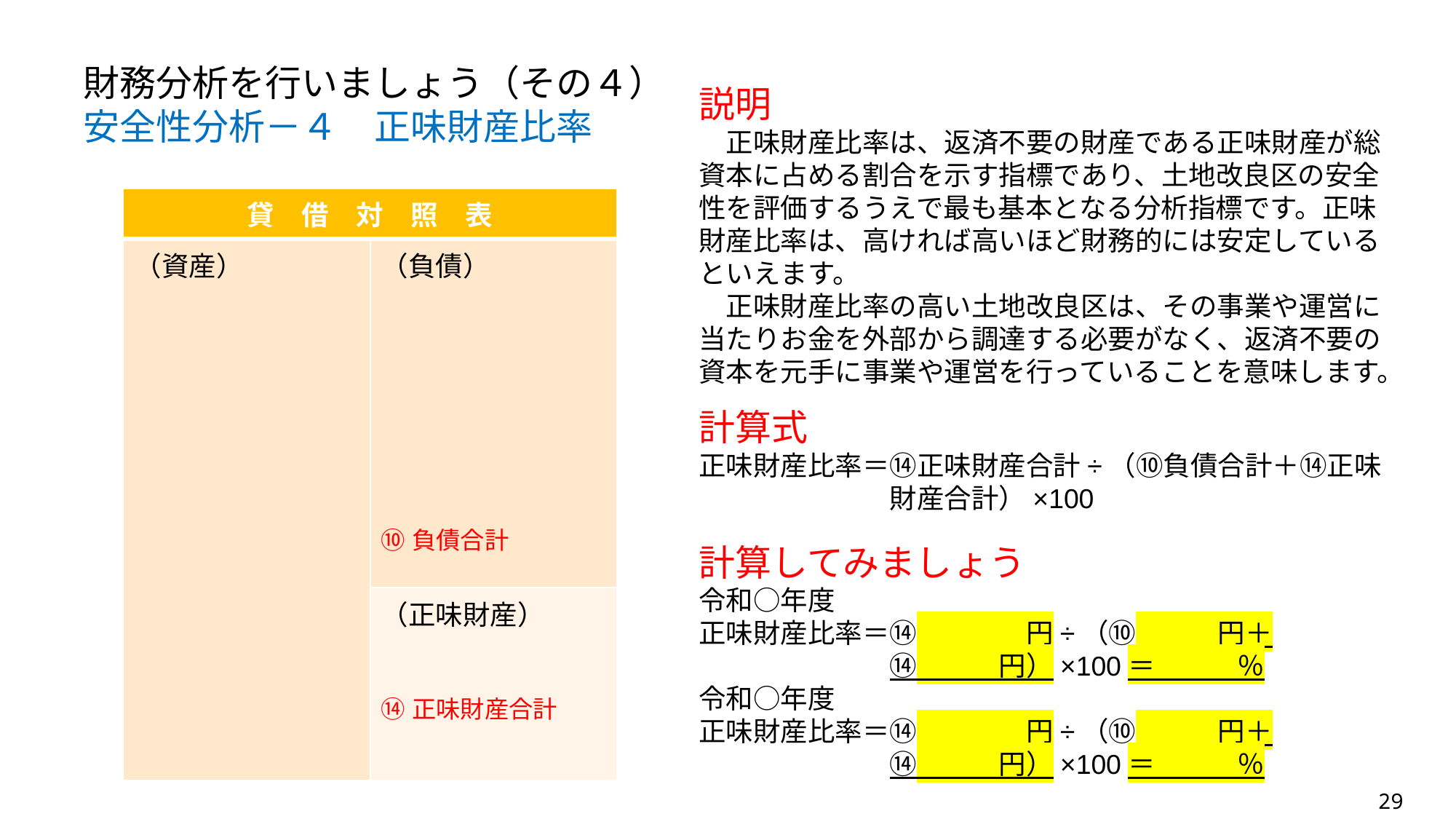

財務分析を行いましょう（その４）
安全性分析－４　正味財産比率
説明
　正味財産比率は、返済不要の財産である正味財産が総資本に占める割合を示す指標であり、土地改良区の安全性を評価するうえで最も基本となる分析指標です。正味財産比率は、高ければ高いほど財務的には安定しているといえます。
　正味財産比率の高い土地改良区は、その事業や運営に当たりお金を外部から調達する必要がなく、返済不要の資本を元手に事業や運営を行っていることを意味します。
| 貸　借　対　照　表 |  |
| --- | --- |
| （資産） | （負債） ⑩負債合計 |
|  | （正味財産） ⑭正味財産合計 |
計算式
正味財産比率＝⑭正味財産合計÷（⑩負債合計＋⑭正味
　　　　　　　財産合計）×100
計算してみましょう
令和○年度
正味財産比率＝⑭　　　　円÷（⑩　　　円＋
　　　　　　　⑭　　　円）×100＝　　　％
令和○年度
正味財産比率＝⑭　　　　円÷（⑩　　　円＋
　　　　　　　⑭　　　円）×100＝　　　％
29